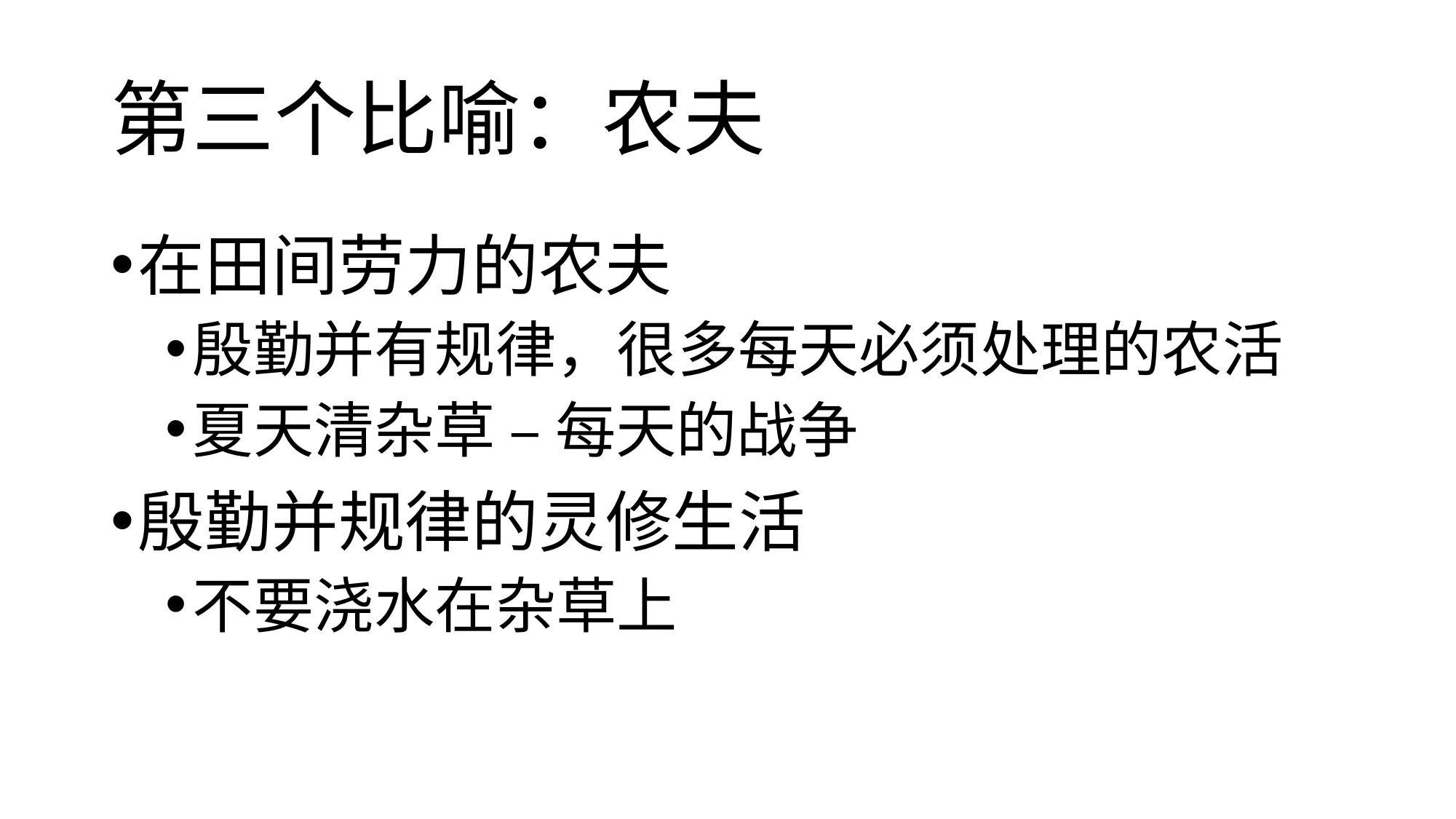

# 第三个比喻：农夫
在田间劳力的农夫
殷勤并有规律，很多每天必须处理的农活
夏天清杂草 – 每天的战争
殷勤并规律的灵修生活
不要浇水在杂草上